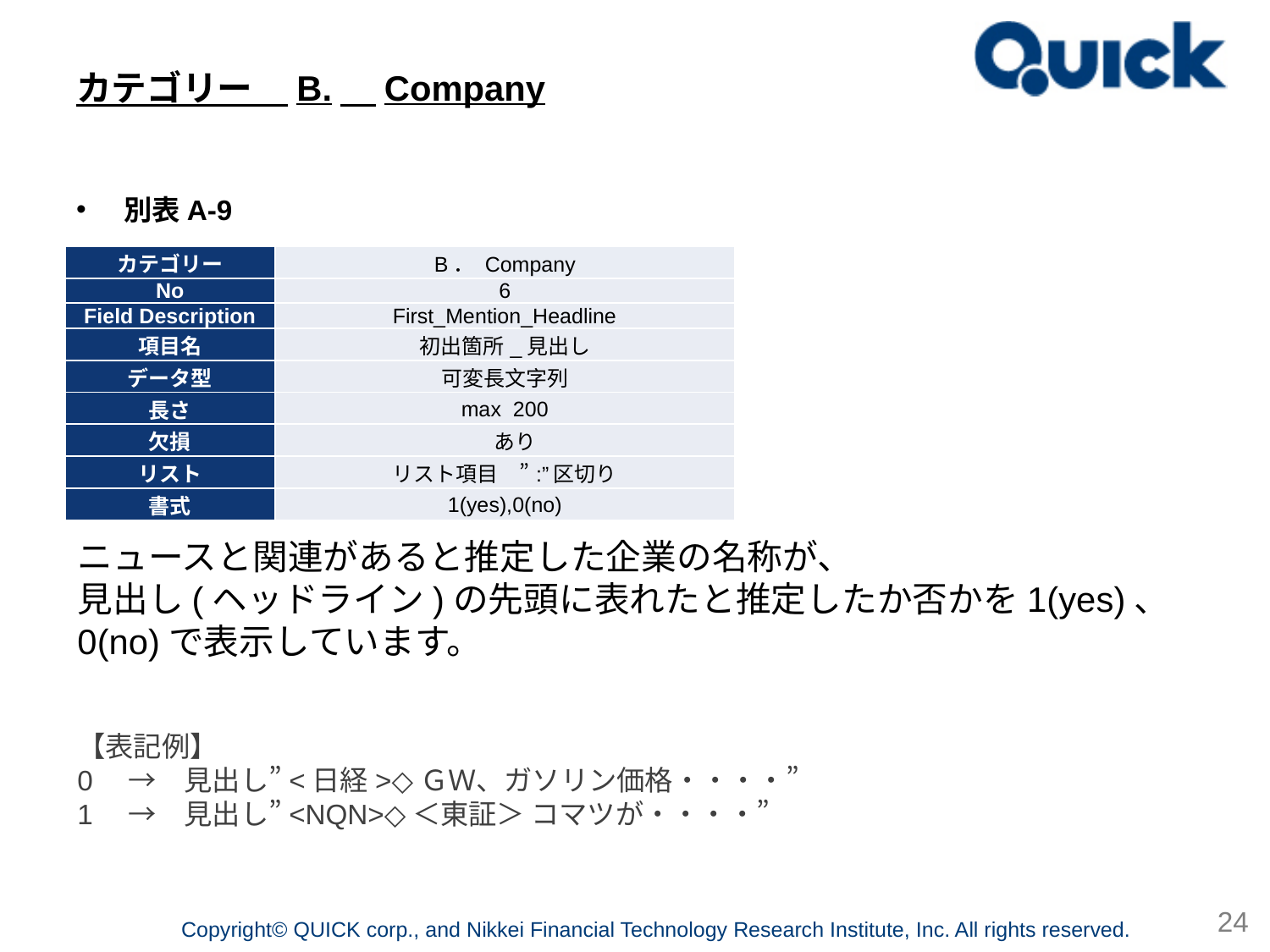

# カテゴリー　B.　Company
別表A-9
| カテゴリー | B． Company |
| --- | --- |
| No | 6 |
| Field Description | First\_Mention\_Headline |
| 項目名 | 初出箇所\_見出し |
| データ型 | 可変長文字列 |
| 長さ | max 200 |
| 欠損 | あり |
| リスト | リスト項目　”:”区切り |
| 書式 | 1(yes),0(no) |
ニュースと関連があると推定した企業の名称が、
見出し(ヘッドライン)の先頭に表れたと推定したか否かを1(yes)、0(no)で表示しています。

【表記例】
0　→　見出し”<日経>◇ＧＷ、ガソリン価格・・・・”
1　→　見出し”<NQN>◇＜東証＞ コマツが・・・・”
24